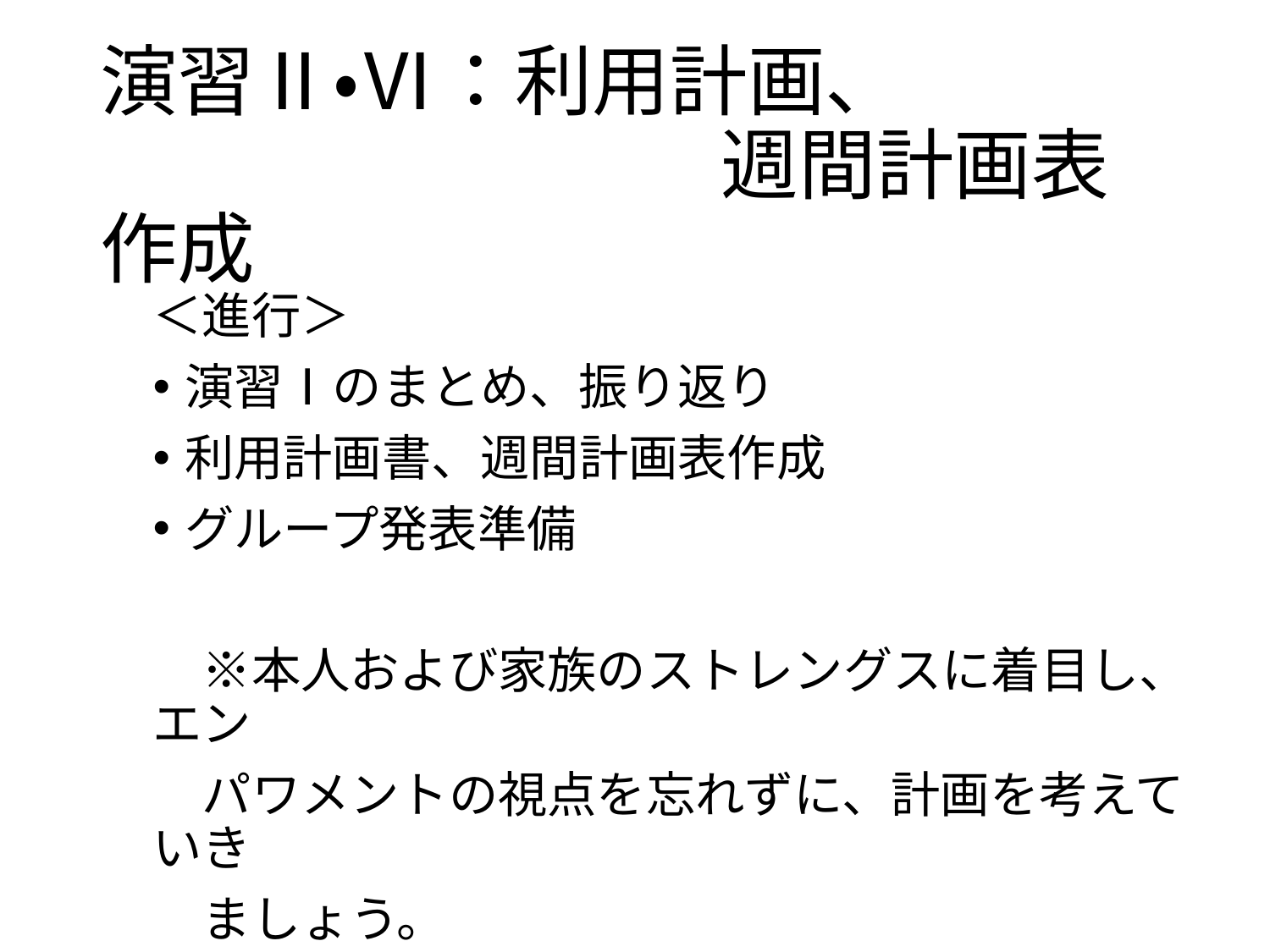

# 演習Ⅱ・Ⅵ：利用計画、 　　　　　　　　週間計画表作成
＜進行＞
演習Ⅰのまとめ、振り返り
利用計画書、週間計画表作成
グループ発表準備

　※本人および家族のストレングスに着目し、エン
　パワメントの視点を忘れずに、計画を考えていき
　ましょう。